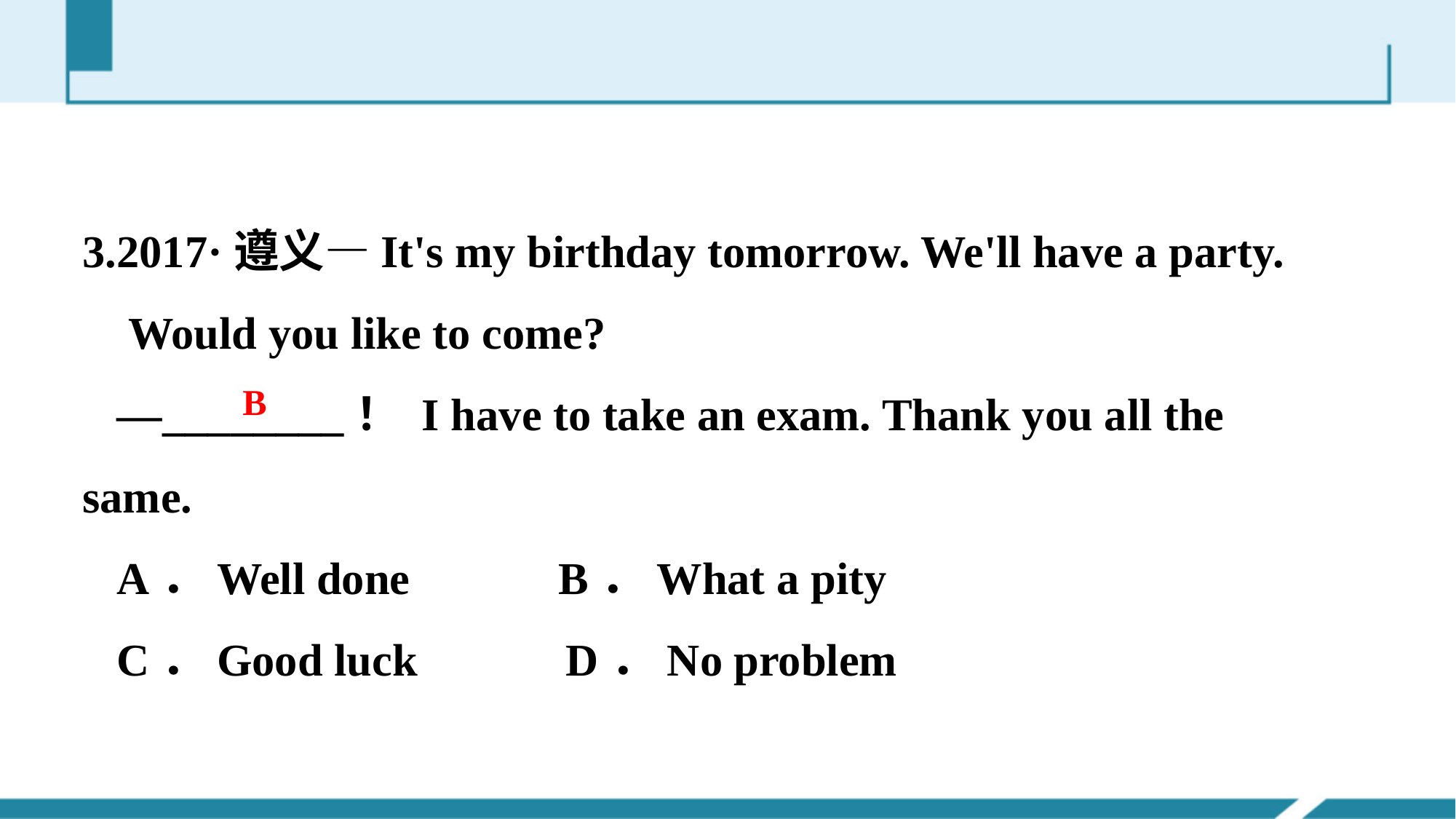

3.2017·遵义—It's my birthday tomorrow. We'll have a party.
    Would you like to come?
   —________！ I have to take an exam. Thank you all the same.
   A．Well done             B．What a pity
   C．Good luck             D．No problem
B